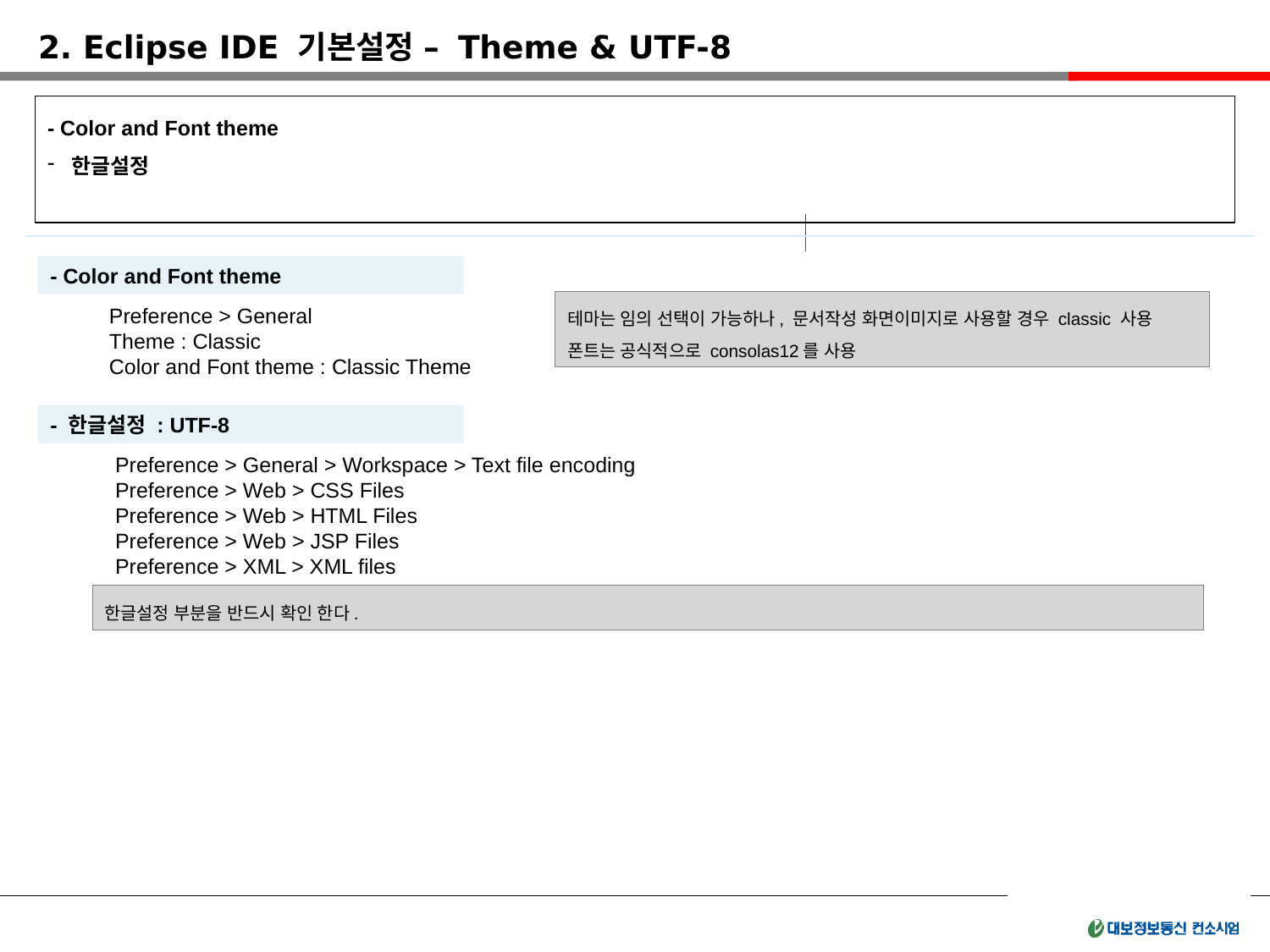

2. Eclipse IDE 기본설정 – Theme & UTF-8
- Color and Font theme
한글설정

- Color and Font theme
테마는 임의 선택이 가능하나, 문서작성 화면이미지로 사용할 경우 classic 사용
폰트는 공식적으로 consolas12를 사용
Preference > General
Theme : Classic
Color and Font theme : Classic Theme
- 한글설정 : UTF-8

Preference > General > Workspace > Text file encoding
Preference > Web > CSS Files
Preference > Web > HTML Files
Preference > Web > JSP Files
Preference > XML > XML files
한글설정 부분을 반드시 확인 한다.